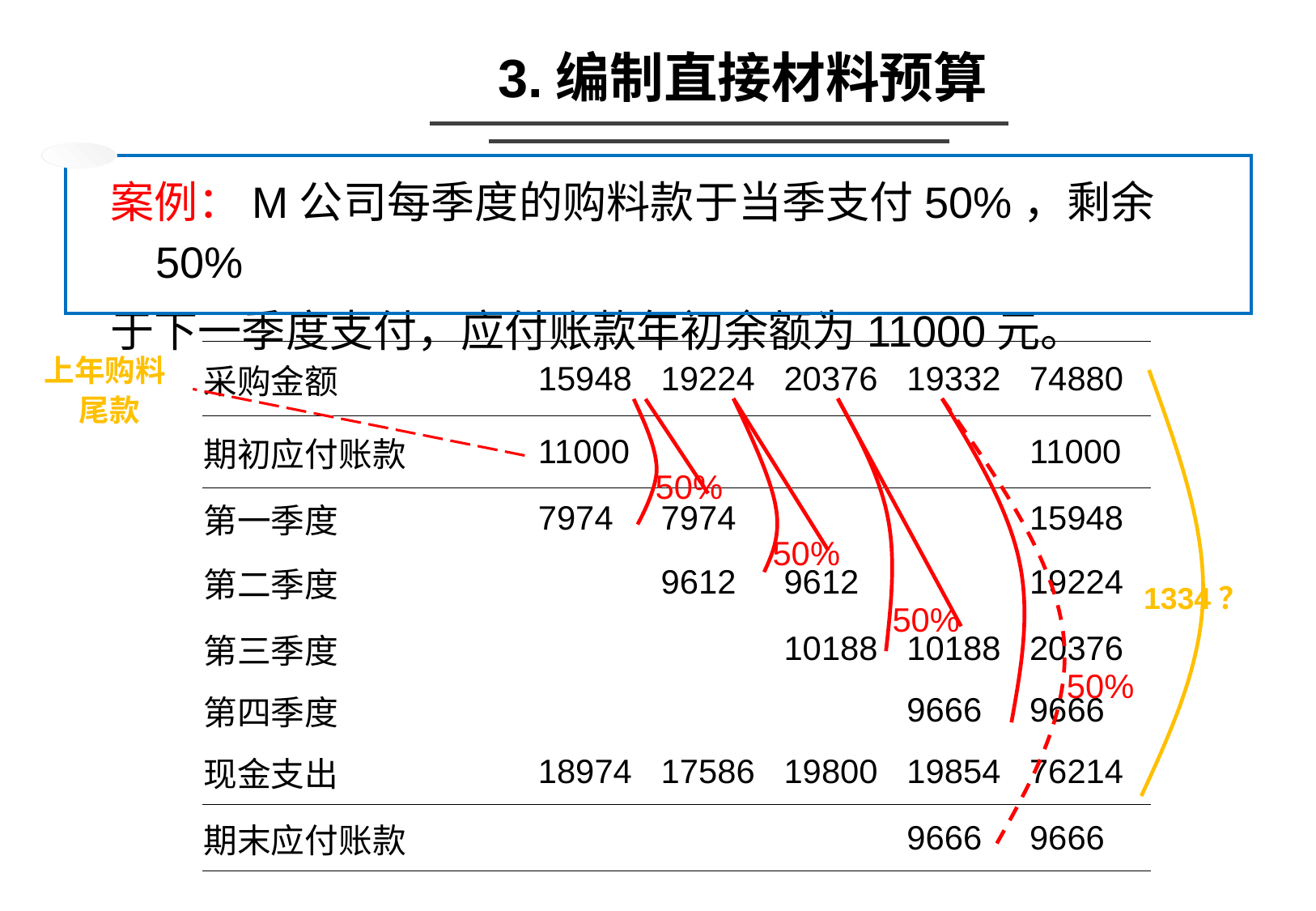

3.编制直接材料预算

案例：M公司每季度的购料款于当季支付50%，剩余50%
于下一季度支付，应付账款年初余额为11000元。
上年购料
    尾款
| 采购金额 | 15948 | 19224 | 20376 | 19332 | 74880 |
| --- | --- | --- | --- | --- | --- |
| 期初应付账款 | 11000 |  |  |  | 11000 |
| 第一季度 | 7974 | 7974 |  |  | 15948 |
| 第二季度 |  | 9612 | 9612 |  | 19224 |
| 第三季度 |  |  | 10188 | 10188 | 20376 |
| 第四季度 |  |  |  | 9666 | 9666 |
| 现金支出 | 18974 | 17586 | 19800 | 19854 | 76214 |
| 期末应付账款 |  |  |  | 9666 | 9666 |

50%
50%
1334？
50%
50%